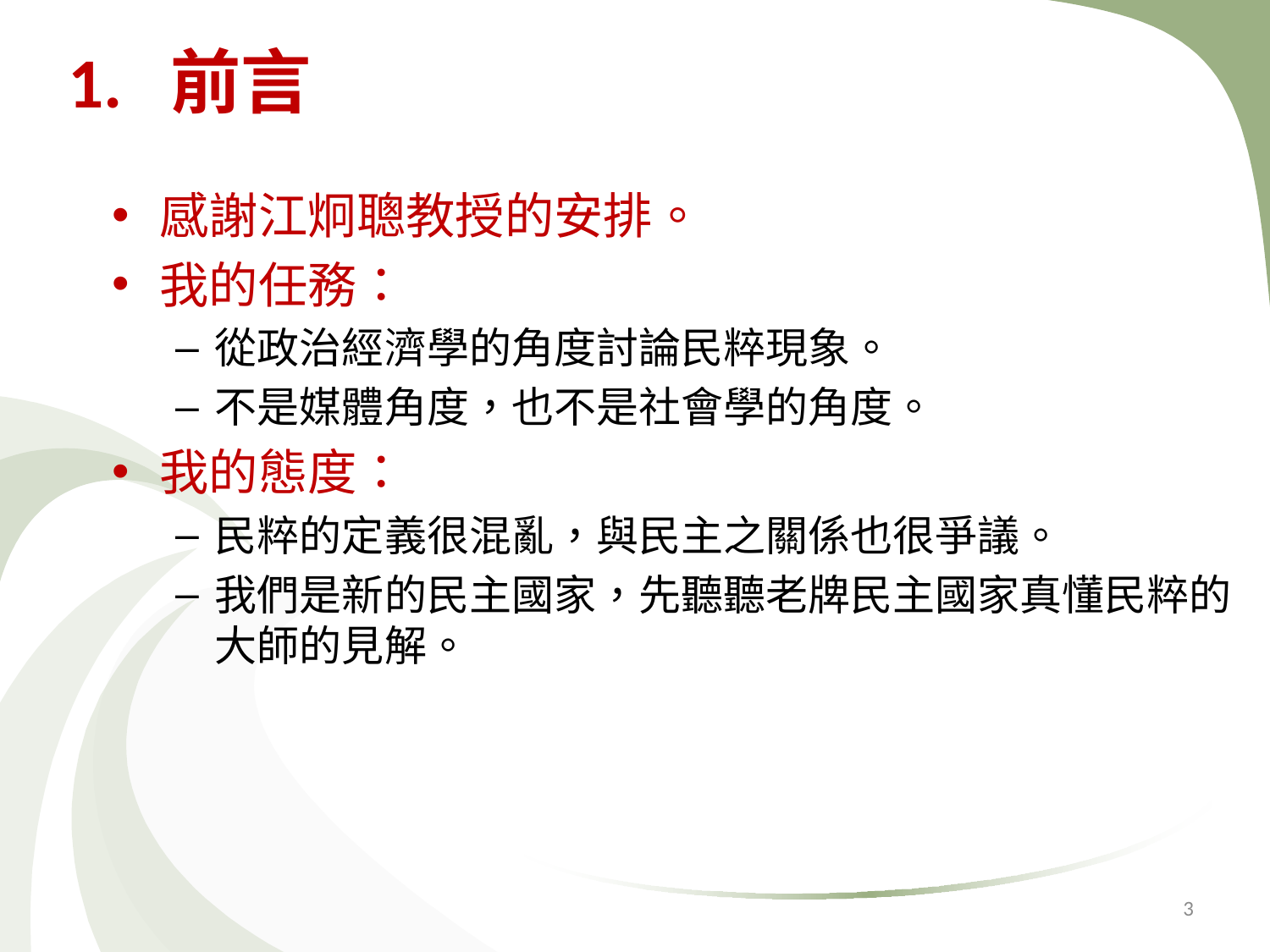

# 1.  前言
感謝江炯聰教授的安排。
我的任務：
從政治經濟學的角度討論民粹現象。
不是媒體角度，也不是社會學的角度。
我的態度：
民粹的定義很混亂，與民主之關係也很爭議。
我們是新的民主國家，先聽聽老牌民主國家真懂民粹的大師的見解。
3